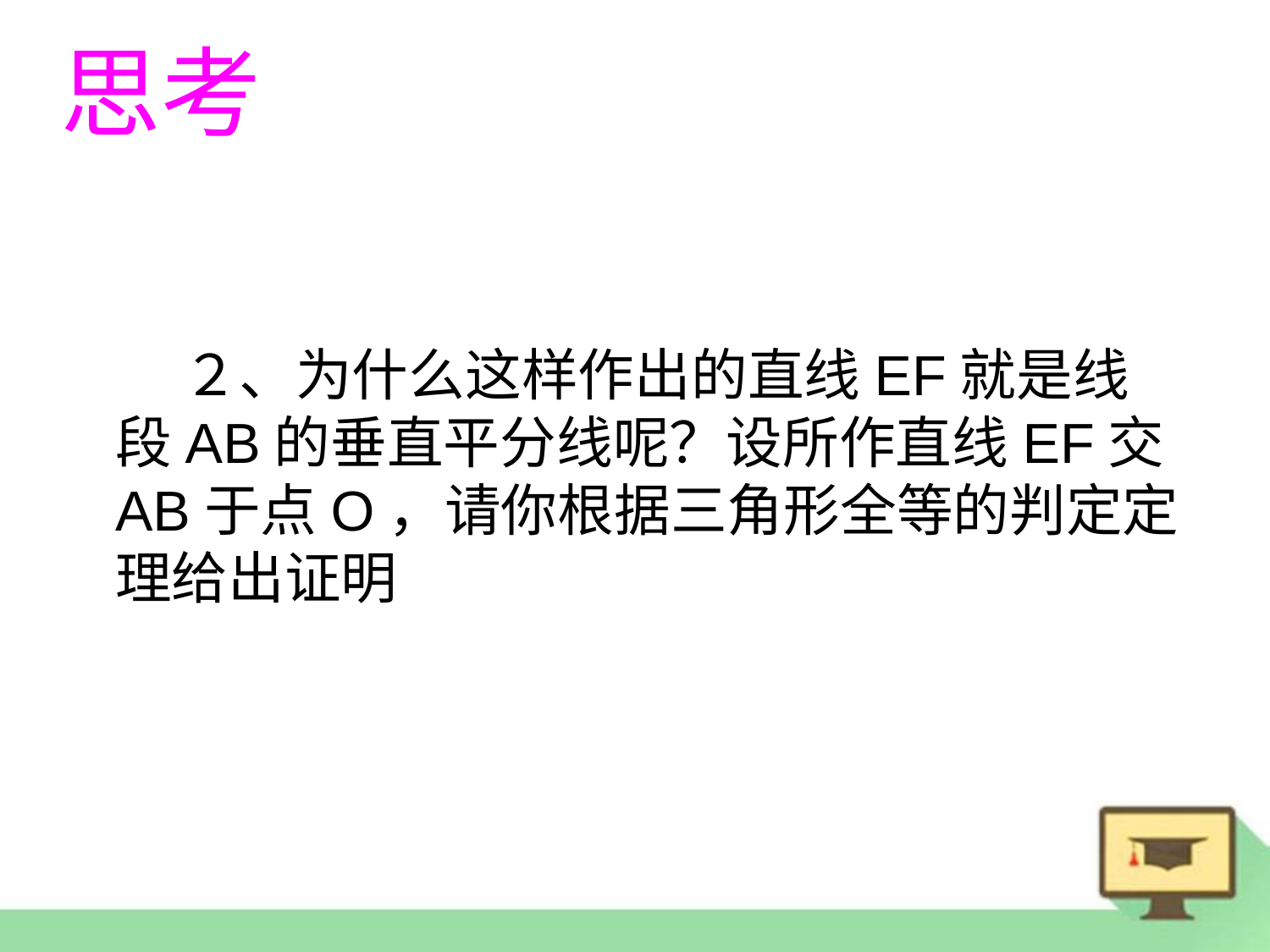

思考

        ２、为什么这样作出的直线EF就是线段AB的垂直平分线呢？设所作直线EF交AB于点O，请你根据三角形全等的判定定理给出证明